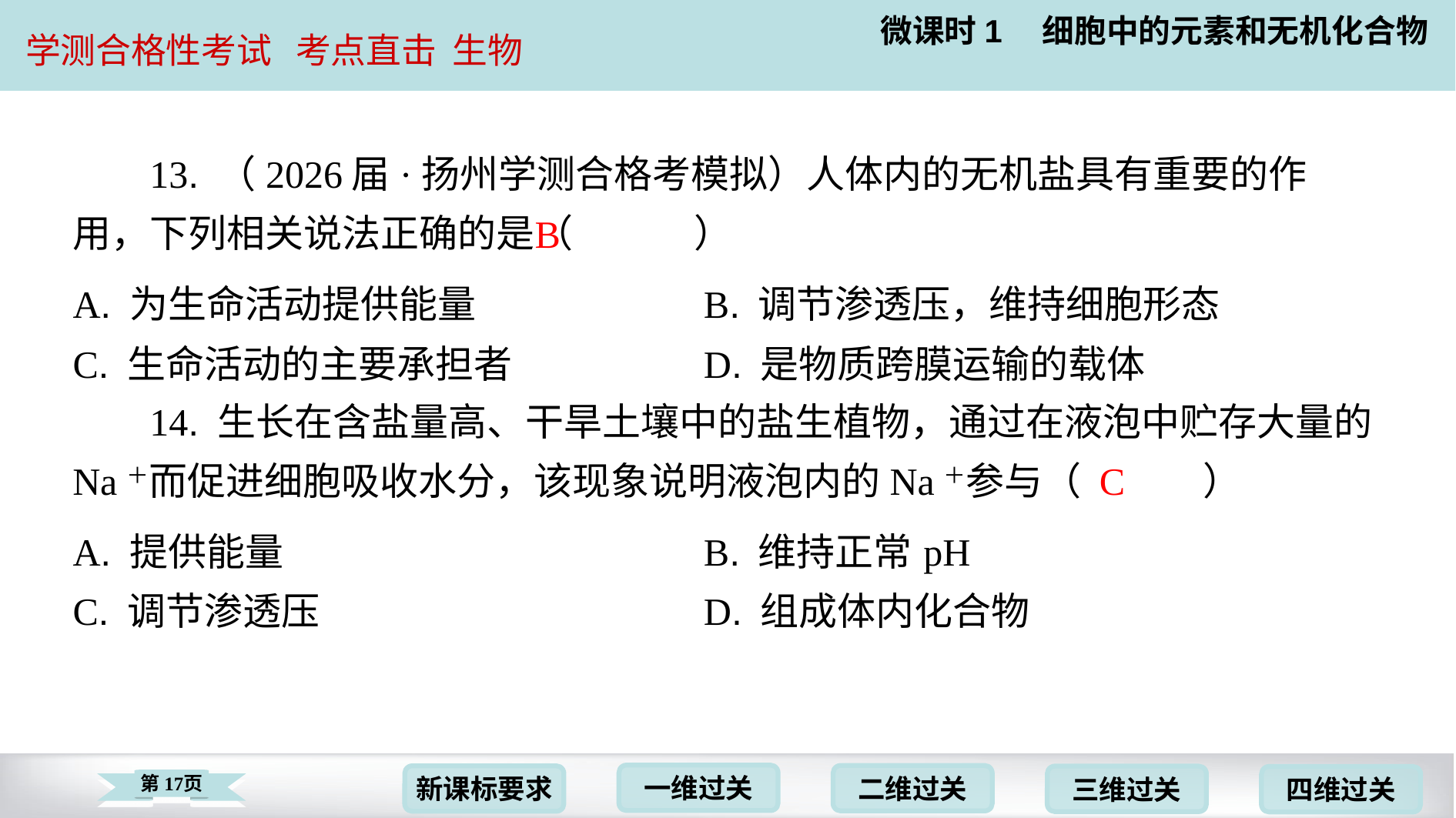

13. （2026届·扬州学测合格考模拟）人体内的无机盐具有重要的作用，下列相关说法正确的是（　B　）
B
| A. 为生命活动提供能量 | B. 调节渗透压，维持细胞形态 |
| --- | --- |
| C. 生命活动的主要承担者 | D. 是物质跨膜运输的载体 |
14. 生长在含盐量高、干旱土壤中的盐生植物，通过在液泡中贮存大量的Na＋而促进细胞吸收水分，该现象说明液泡内的Na＋参与（　C　）
C
| A. 提供能量 | B. 维持正常pH |
| --- | --- |
| C. 调节渗透压 | D. 组成体内化合物 |